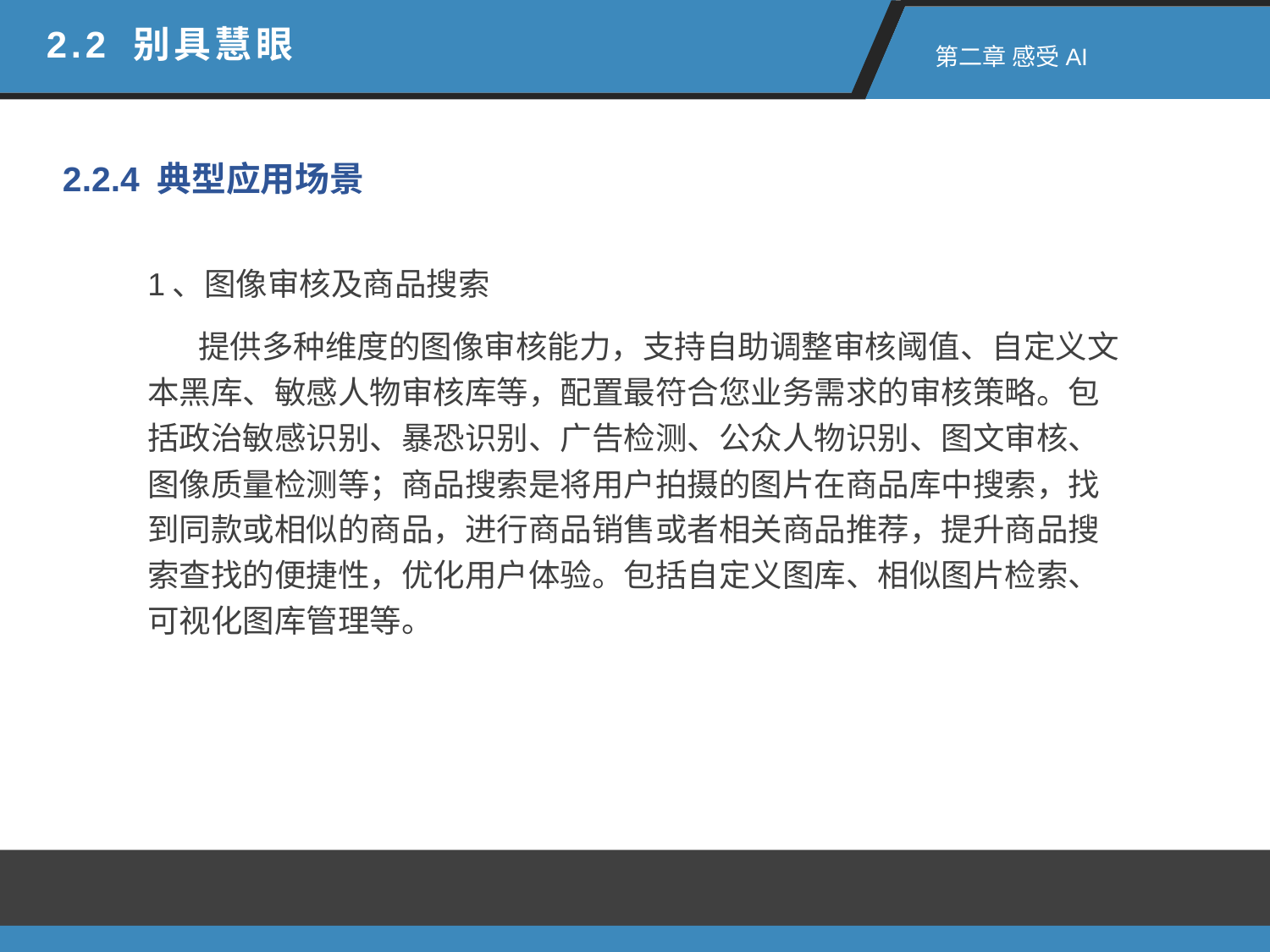

2.2 别具慧眼
  第二章 感受AI
2.2.4 典型应用场景
1、图像审核及商品搜索
      提供多种维度的图像审核能力，支持自助调整审核阈值、自定义文本黑库、敏感人物审核库等，配置最符合您业务需求的审核策略。包括政治敏感识别、暴恐识别、广告检测、公众人物识别、图文审核、图像质量检测等；商品搜索是将用户拍摄的图片在商品库中搜索，找到同款或相似的商品，进行商品销售或者相关商品推荐，提升商品搜索查找的便捷性，优化用户体验。包括自定义图库、相似图片检索、可视化图库管理等。